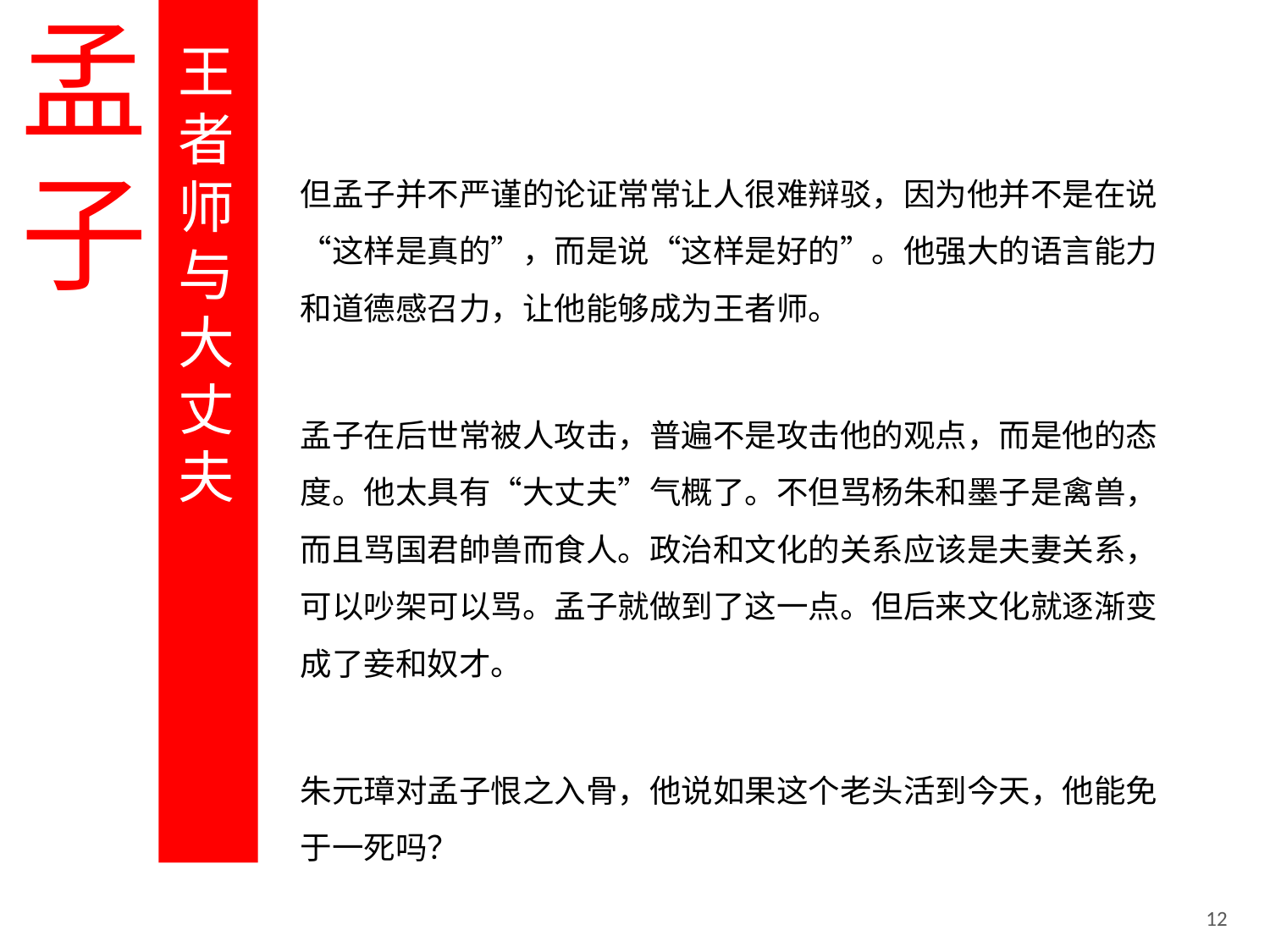

孟子
王者师与大丈夫
但孟子并不严谨的论证常常让人很难辩驳，因为他并不是在说“这样是真的”，而是说“这样是好的”。他强大的语言能力和道德感召力，让他能够成为王者师。

孟子在后世常被人攻击，普遍不是攻击他的观点，而是他的态度。他太具有“大丈夫”气概了。不但骂杨朱和墨子是禽兽，而且骂国君帥兽而食人。政治和文化的关系应该是夫妻关系，可以吵架可以骂。孟子就做到了这一点。但后来文化就逐渐变成了妾和奴才。

朱元璋对孟子恨之入骨，他说如果这个老头活到今天，他能免于一死吗？
12